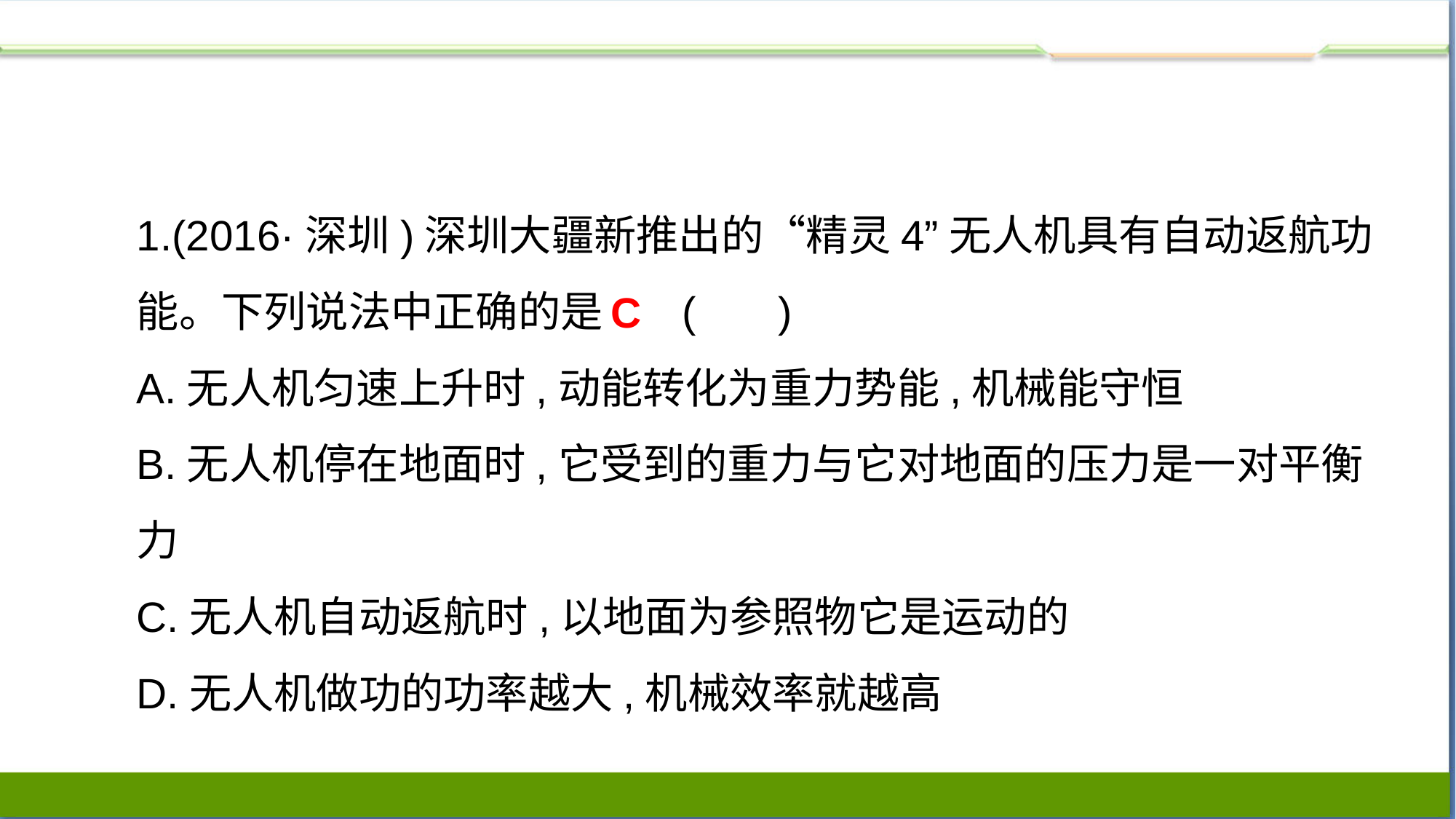

1.(2016·深圳)深圳大疆新推出的“精灵4”无人机具有自动返航功能。下列说法中正确的是	(　  )
A.无人机匀速上升时,动能转化为重力势能,机械能守恒
B.无人机停在地面时,它受到的重力与它对地面的压力是一对平衡力
C.无人机自动返航时,以地面为参照物它是运动的
D.无人机做功的功率越大,机械效率就越高
C